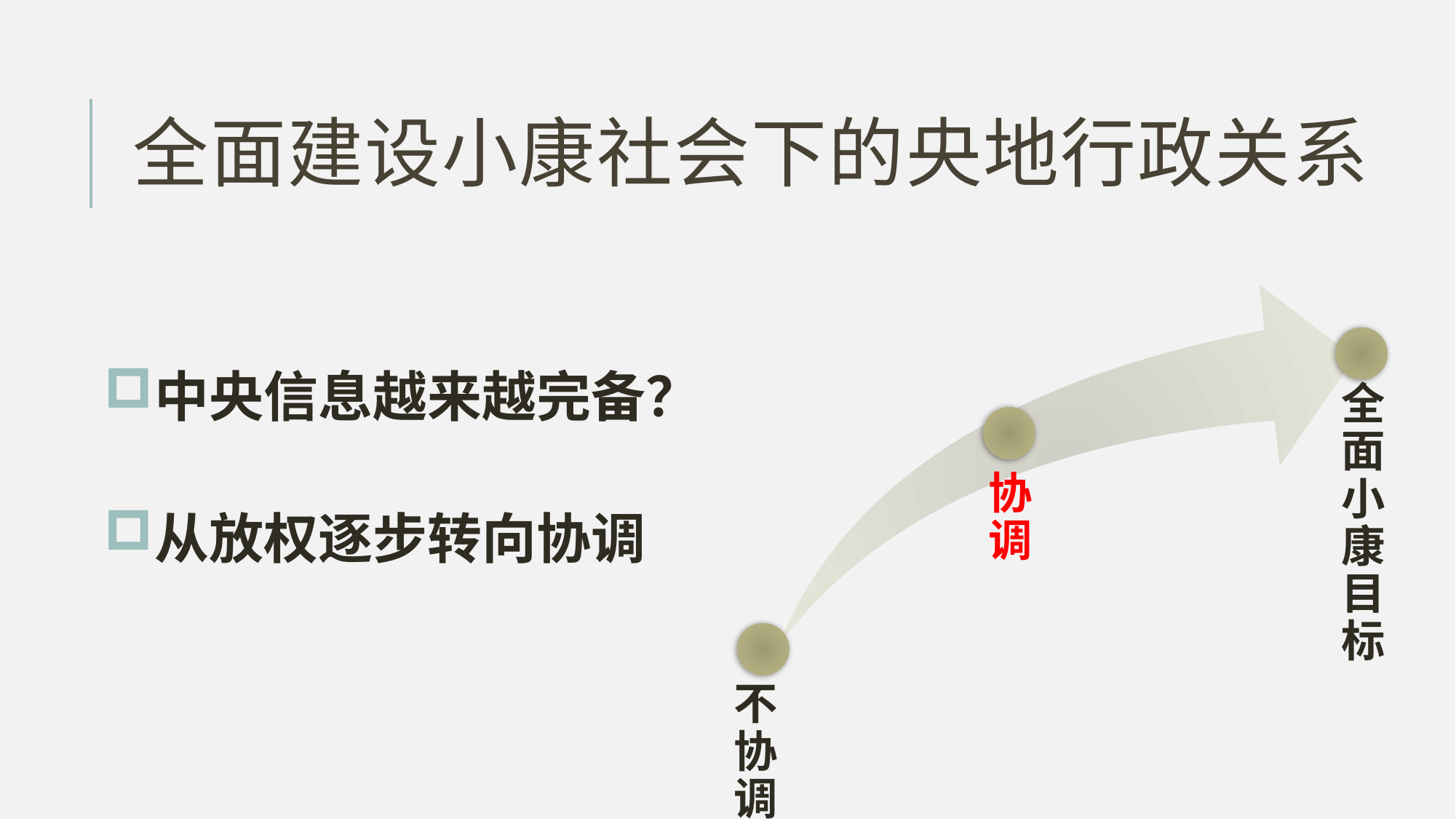

# 全面建设小康社会下的央地行政关系

中央信息越来越完备？
从放权逐步转向协调

全面小康目标

协调

不协调